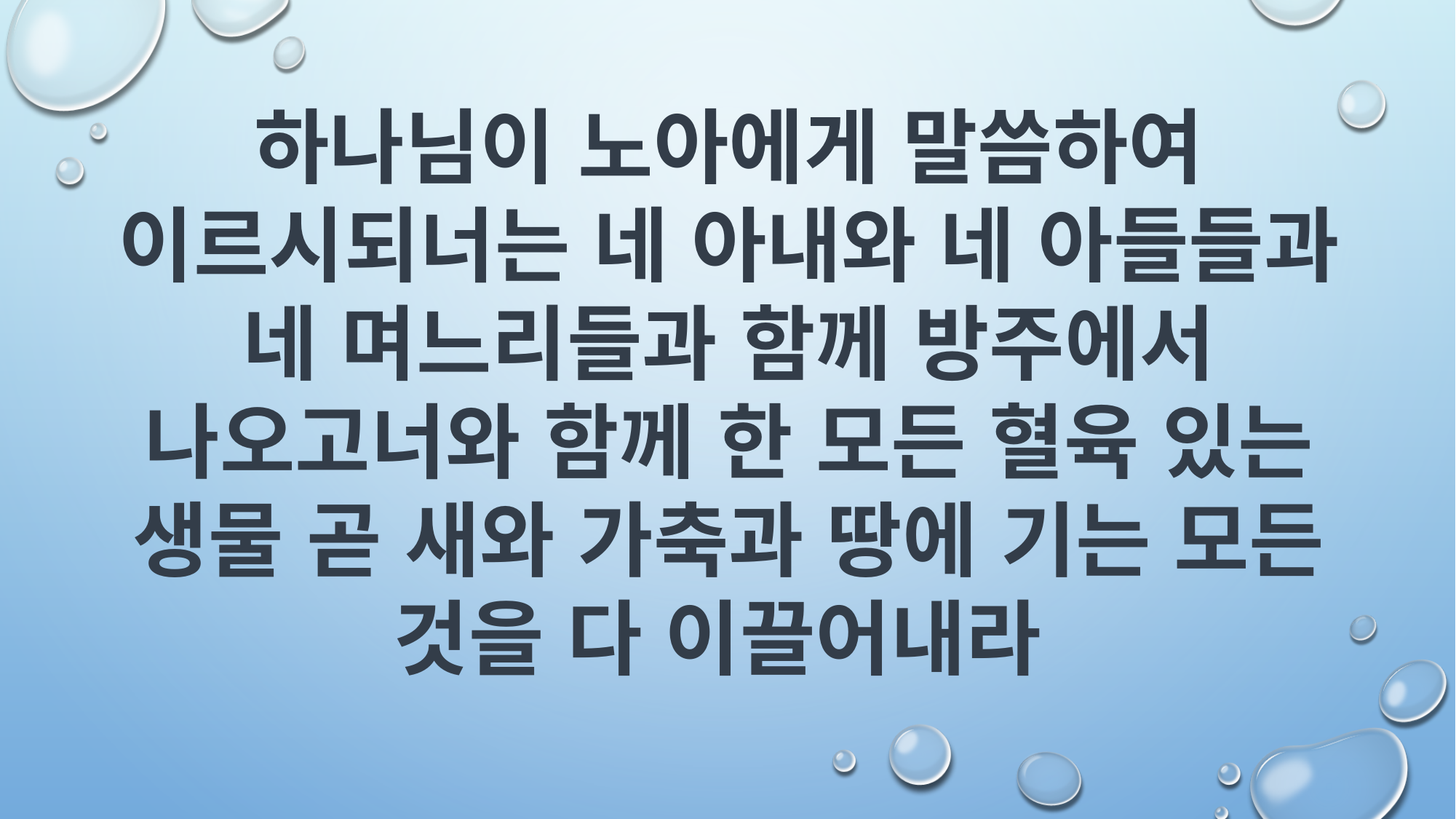

하나님이 노아에게 말씀하여 이르시되너는 네 아내와 네 아들들과 네 며느리들과 함께 방주에서 나오고너와 함께 한 모든 혈육 있는 생물 곧 새와 가축과 땅에 기는 모든 것을 다 이끌어내라